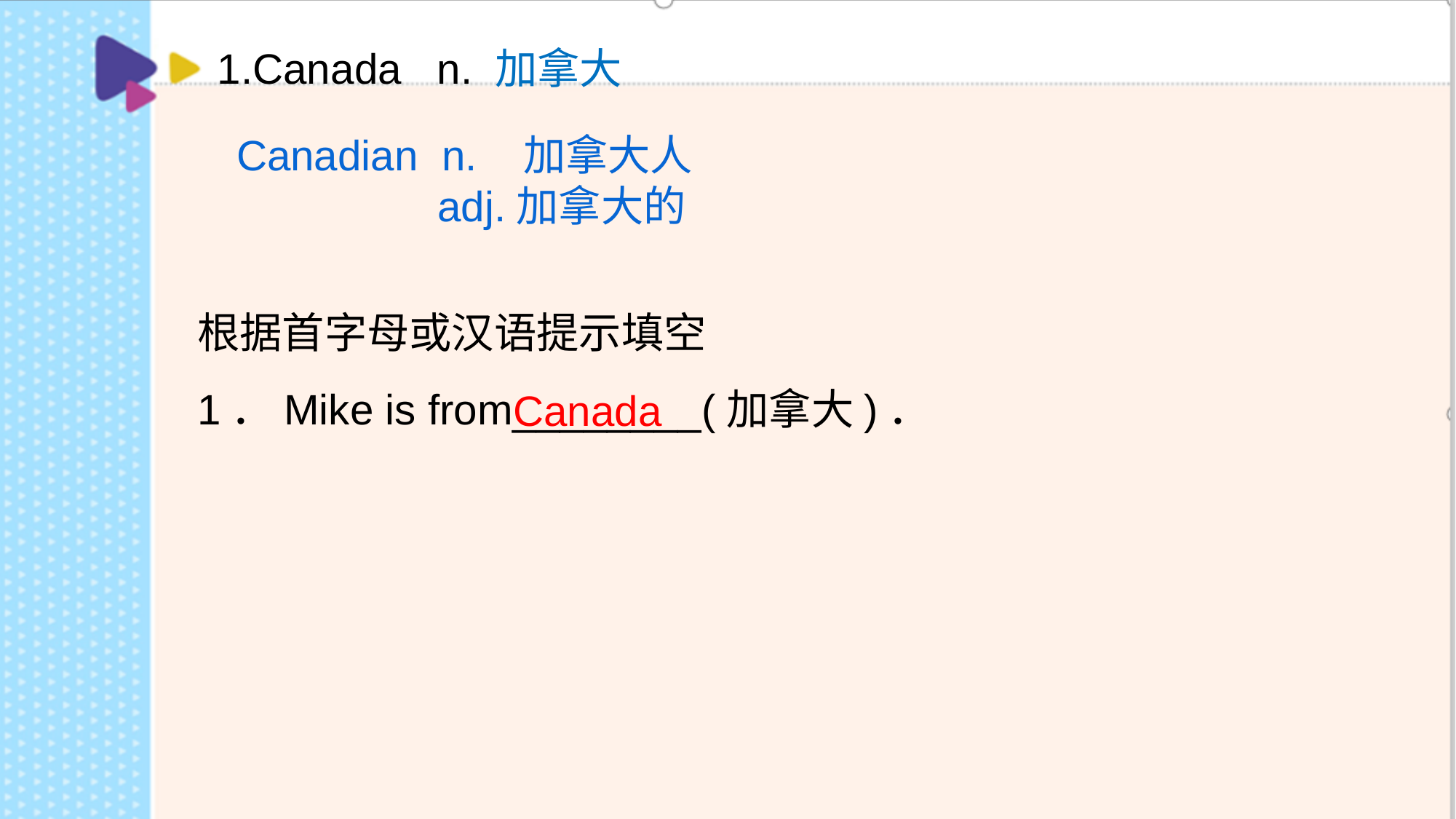

1.Canada   n. 加拿大
Canadian  n.   加拿大人
                 adj.加拿大的
根据首字母或汉语提示填空
1．Mike is from________(加拿大)．
Canada